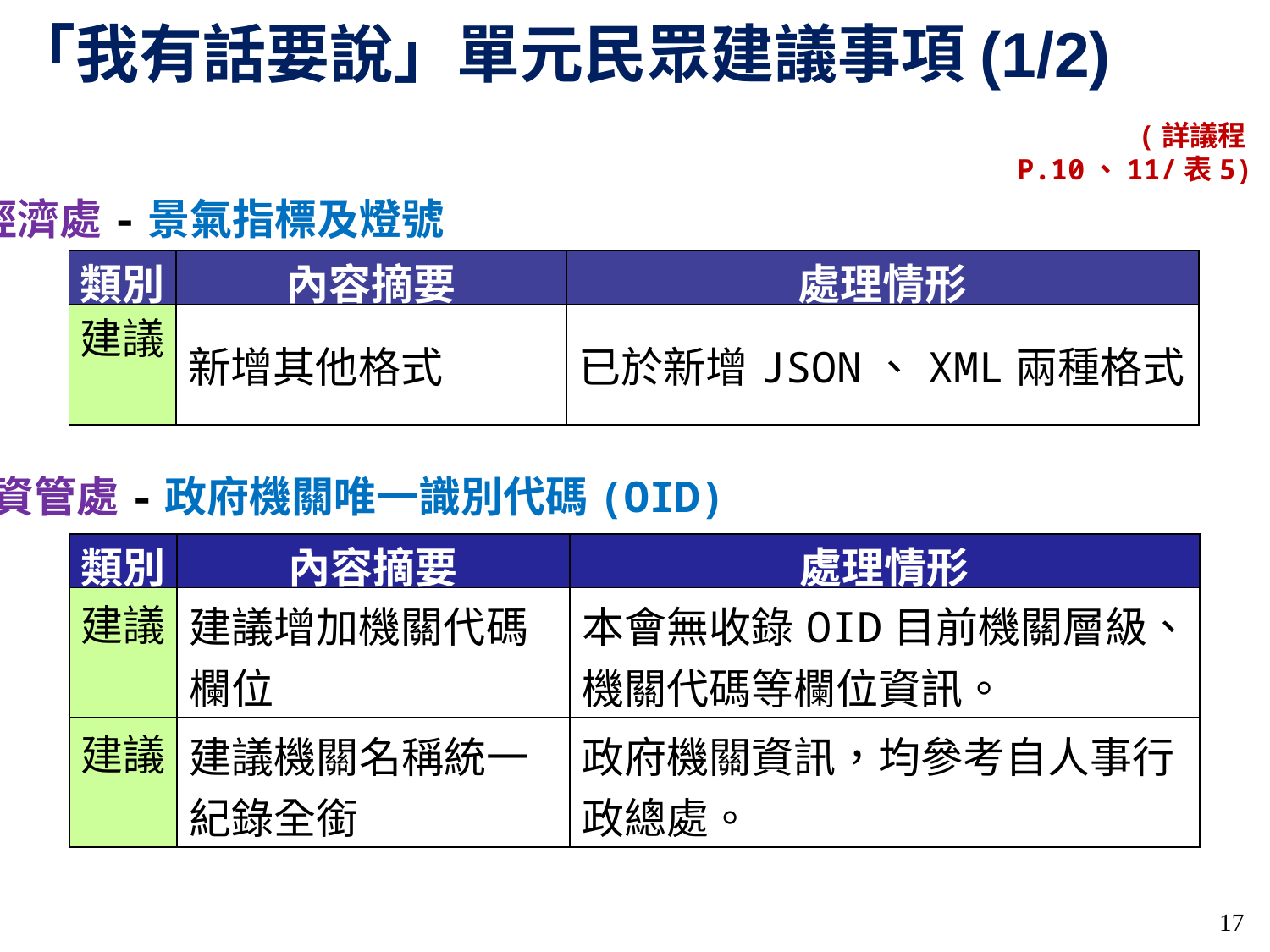

「我有話要說」單元民眾建議事項(1/2)
(詳議程P.10、11/表5)
4.經濟處-景氣指標及燈號
| 類別 | 內容摘要 | 處理情形 |
| --- | --- | --- |
| 建議 | 新增其他格式 | 已於新增JSON、XML兩種格式 |
6-7.資管處-政府機關唯一識別代碼(OID)
| 類別 | 內容摘要 | 處理情形 |
| --- | --- | --- |
| 建議 | 建議增加機關代碼欄位 | 本會無收錄OID目前機關層級、機關代碼等欄位資訊。 |
| 建議 | 建議機關名稱統一紀錄全銜 | 政府機關資訊，均參考自人事行政總處。 |
17